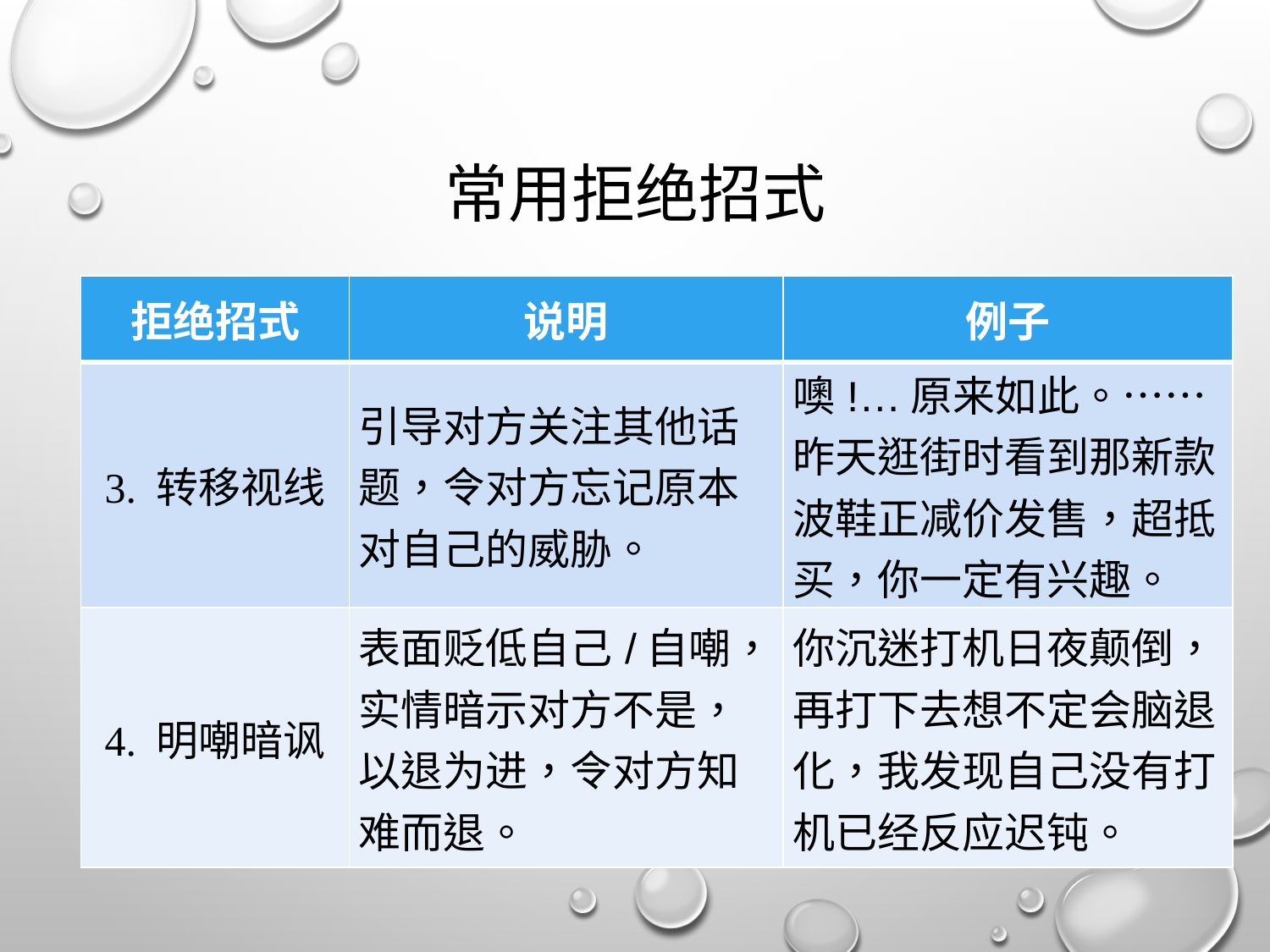

# 常用拒绝招式
| 拒绝招式 | 说明 | 例子 |
| --- | --- | --- |
| 3. 转移视线 | 引导对方关注其他话题，令对方忘记原本对自己的威胁。 | 噢!…原来如此。……昨天逛街时看到那新款波鞋正减价发售，超抵买，你一定有兴趣。 |
| 4. 明嘲暗讽 | 表面贬低自己/自嘲，实情暗示对方不是，以退为进，令对方知难而退。 | 你沉迷打机日夜颠倒，再打下去想不定会脑退化，我发现自己没有打机已经反应迟钝。 |